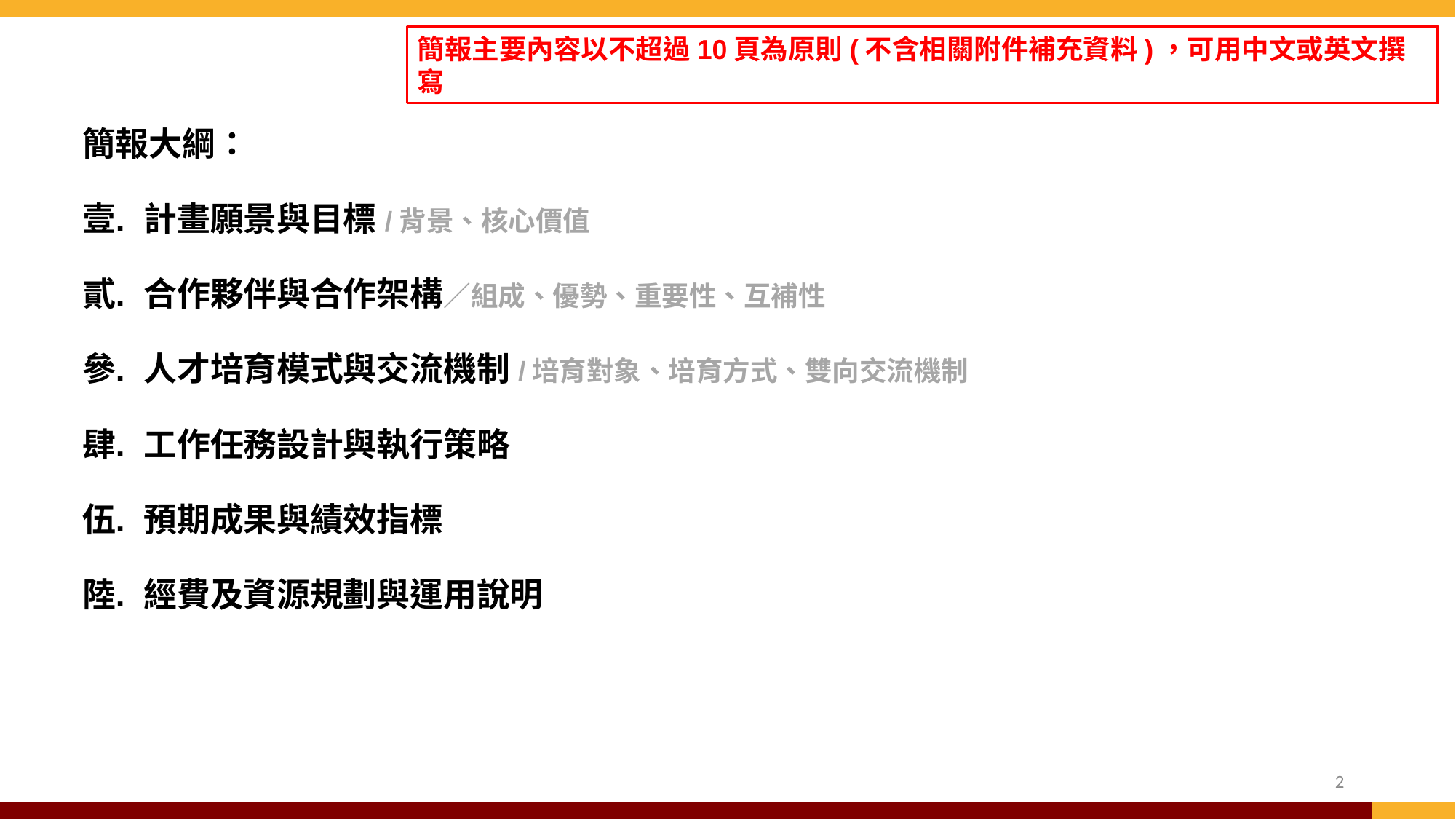

簡報主要內容以不超過10頁為原則(不含相關附件補充資料)，可用中文或英文撰寫

簡報大綱：
計畫願景與目標/背景、核心價值
合作夥伴與合作架構／組成、優勢、重要性、互補性
人才培育模式與交流機制/培育對象、培育方式、雙向交流機制
工作任務設計與執行策略
預期成果與績效指標
經費及資源規劃與運用說明
2